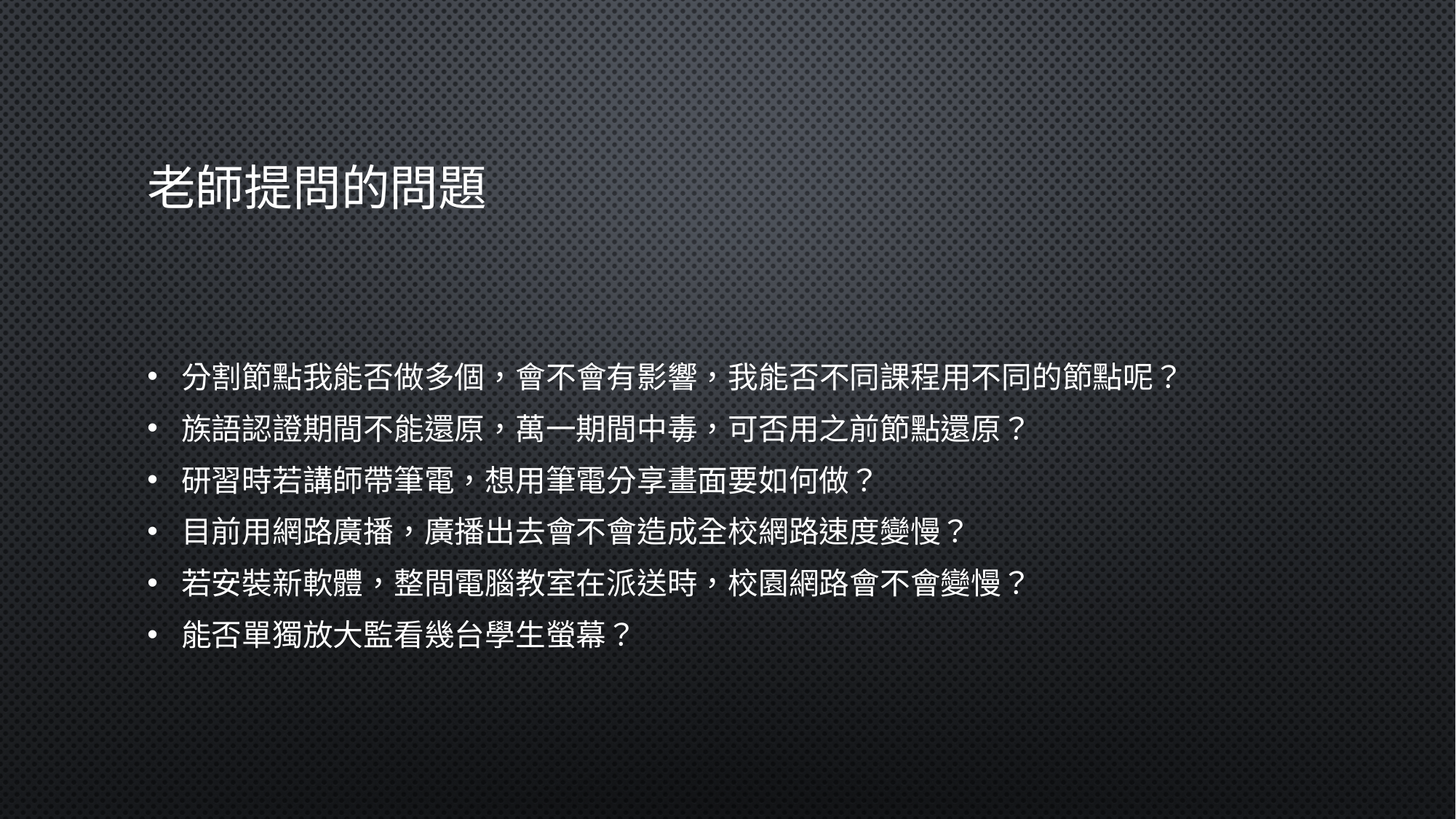

# 老師提問的問題
分割節點我能否做多個，會不會有影響，我能否不同課程用不同的節點呢？
族語認證期間不能還原，萬一期間中毒，可否用之前節點還原？
研習時若講師帶筆電，想用筆電分享畫面要如何做？
目前用網路廣播，廣播出去會不會造成全校網路速度變慢？
若安裝新軟體，整間電腦教室在派送時，校園網路會不會變慢？
能否單獨放大監看幾台學生螢幕？